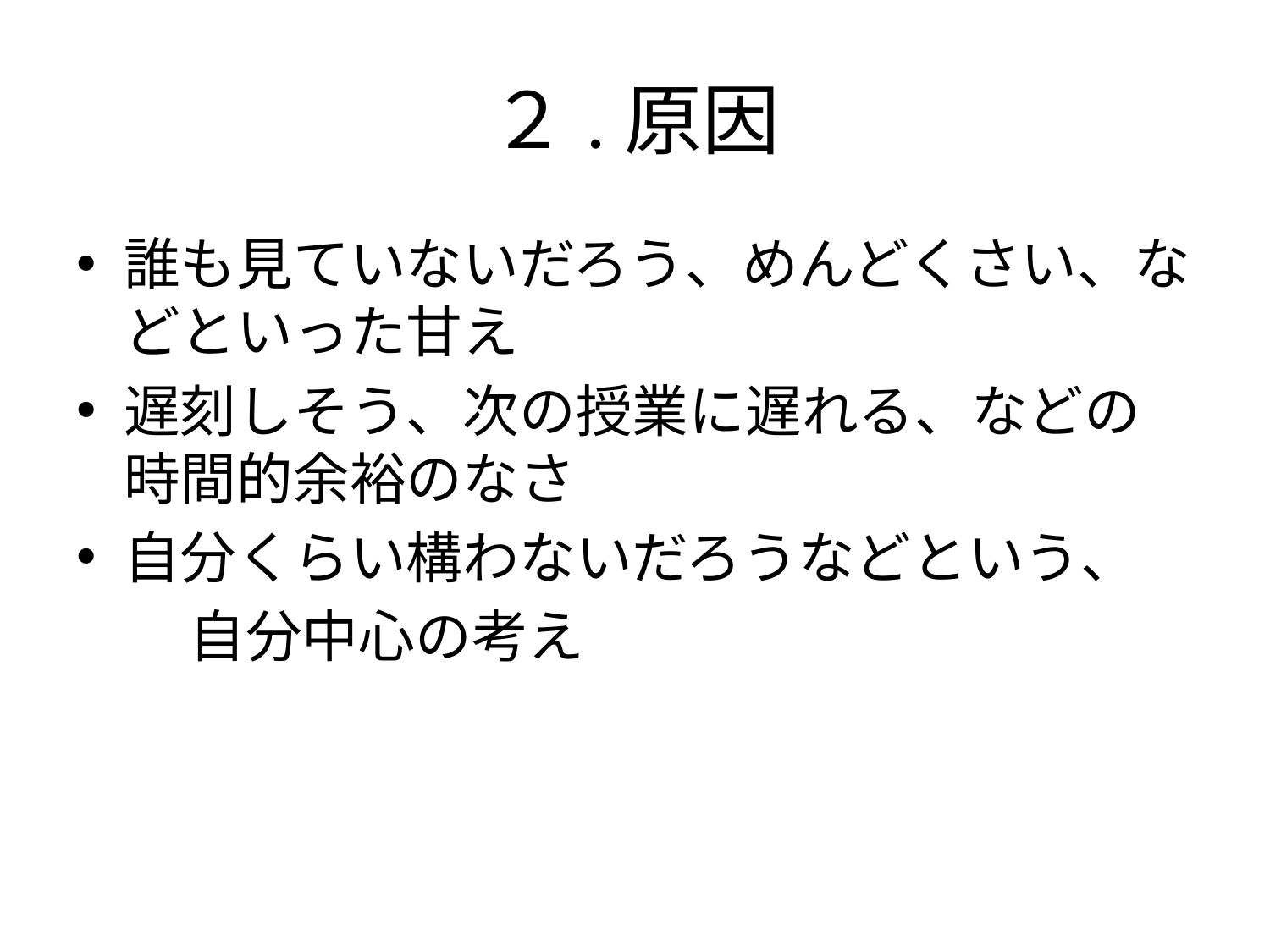

# ２.原因
誰も見ていないだろう、めんどくさい、などといった甘え
遅刻しそう、次の授業に遅れる、などの時間的余裕のなさ
自分くらい構わないだろうなどという、
　　自分中心の考え